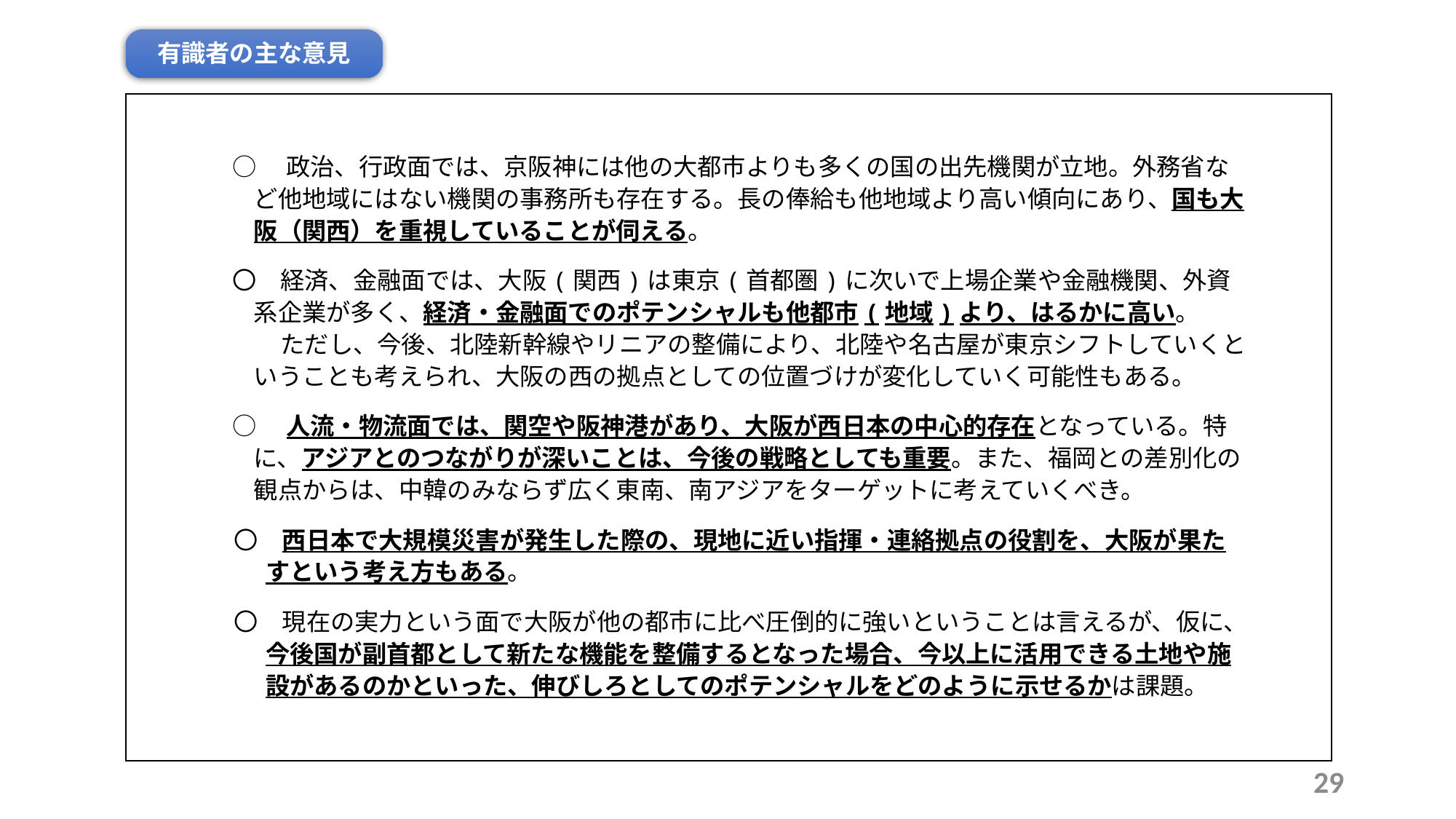

有識者の主な意見

○　政治、行政面では、京阪神には他の大都市よりも多くの国の出先機関が立地。外務省など他地域にはない機関の事務所も存在する。長の俸給も他地域より高い傾向にあり、国も大阪（関西）を重視していることが伺える。
〇　経済、金融面では、大阪(関西)は東京(首都圏)に次いで上場企業や金融機関、外資系企業が多く、経済・金融面でのポテンシャルも他都市(地域)より、はるかに高い。
　　ただし、今後、北陸新幹線やリニアの整備により、北陸や名古屋が東京シフトしていくということも考えられ、大阪の西の拠点としての位置づけが変化していく可能性もある。
○　人流・物流面では、関空や阪神港があり、大阪が西日本の中心的存在となっている。特に、アジアとのつながりが深いことは、今後の戦略としても重要。また、福岡との差別化の観点からは、中韓のみならず広く東南、南アジアをターゲットに考えていくべき。
〇　西日本で大規模災害が発生した際の、現地に近い指揮・連絡拠点の役割を、大阪が果たすという考え方もある。
〇　現在の実力という面で大阪が他の都市に比べ圧倒的に強いということは言えるが、仮に、今後国が副首都として新たな機能を整備するとなった場合、今以上に活用できる土地や施設があるのかといった、伸びしろとしてのポテンシャルをどのように示せるかは課題。

29